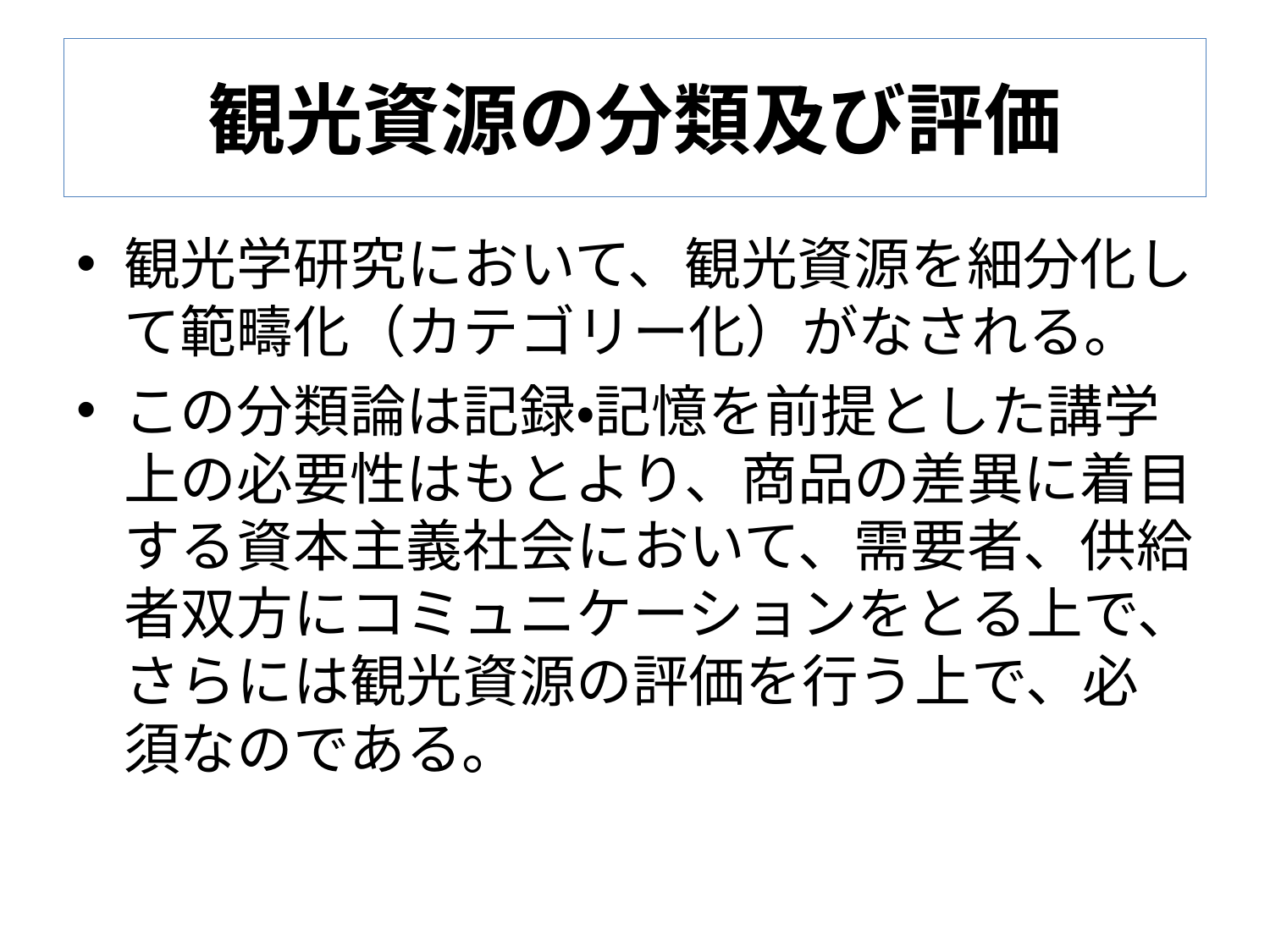

# 観光資源の分類及び評価
観光学研究において、観光資源を細分化して範疇化（カテゴリー化）がなされる。
この分類論は記録・記憶を前提とした講学上の必要性はもとより、商品の差異に着目する資本主義社会において、需要者、供給者双方にコミュニケーションをとる上で、さらには観光資源の評価を行う上で、必須なのである。